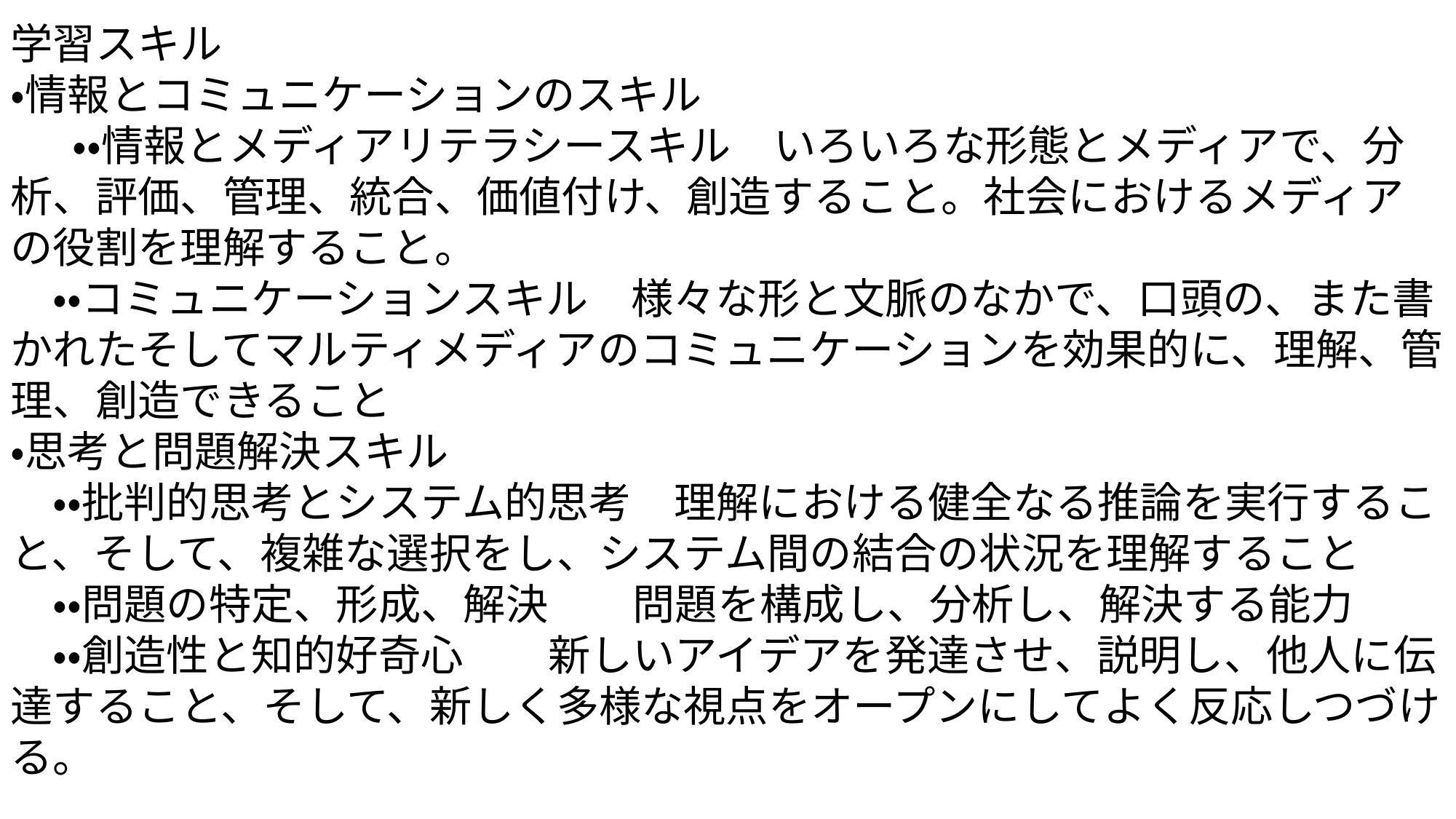

学習スキル
・情報とコミュニケーションのスキル
 　・・情報とメディアリテラシースキル　いろいろな形態とメディアで、分析、評価、管理、統合、価値付け、創造すること。社会におけるメディアの役割を理解すること。
　・・コミュニケーションスキル　様々な形と文脈のなかで、口頭の、また書かれたそしてマルティメディアのコミュニケーションを効果的に、理解、管理、創造できること
・思考と問題解決スキル
　・・批判的思考とシステム的思考　理解における健全なる推論を実行すること、そして、複雑な選択をし、システム間の結合の状況を理解すること
　・・問題の特定、形成、解決　　問題を構成し、分析し、解決する能力
　・・創造性と知的好奇心　　新しいアイデアを発達させ、説明し、他人に伝達すること、そして、新しく多様な視点をオープンにしてよく反応しつづける。